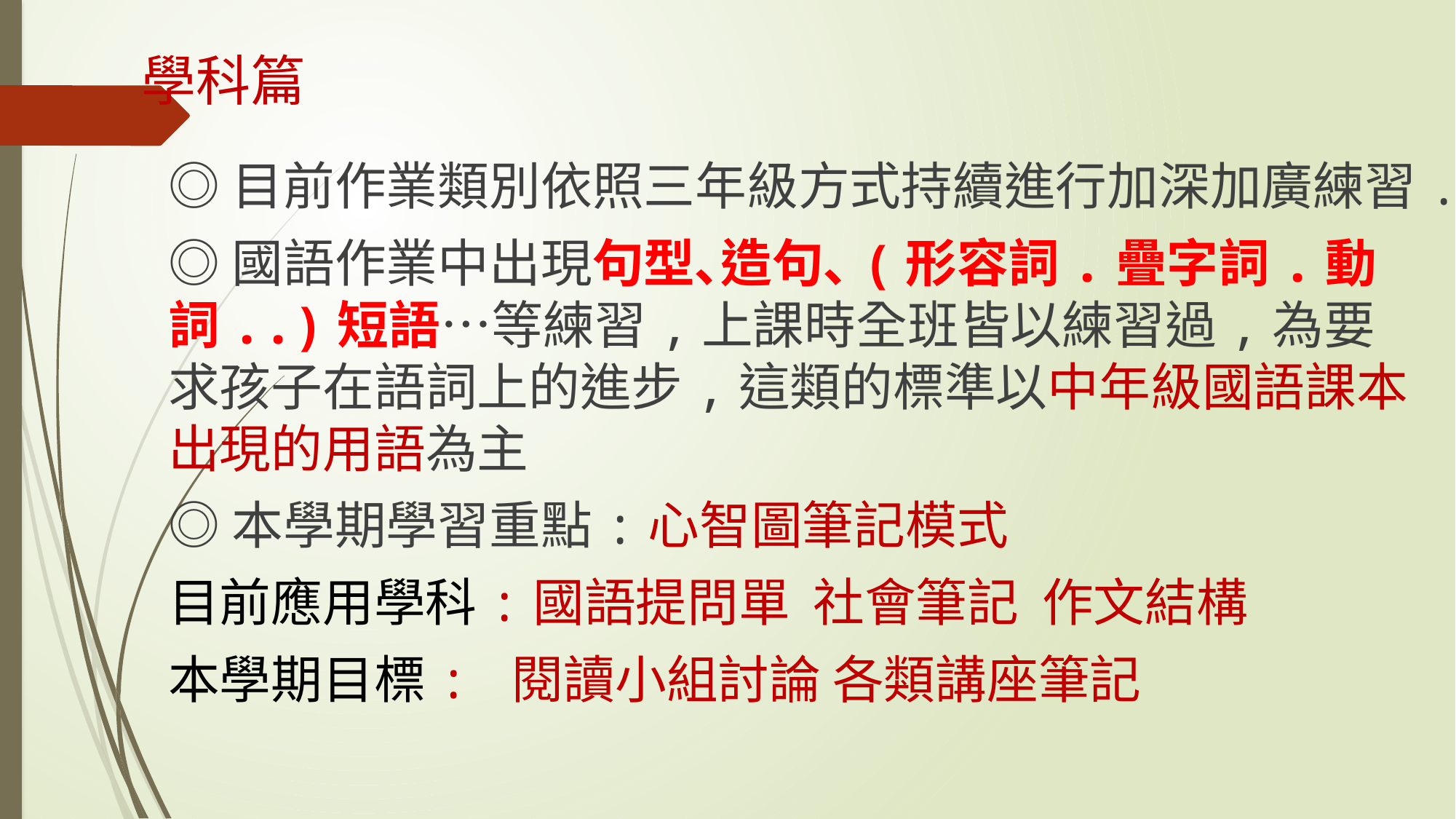

# 學科篇
◎目前作業類別依照三年級方式持續進行加深加廣練習.
◎國語作業中出現句型､造句､(形容詞.疊字詞.動詞..)短語…等練習,上課時全班皆以練習過,為要求孩子在語詞上的進步,這類的標準以中年級國語課本出現的用語為主
◎本學期學習重點:心智圖筆記模式
目前應用學科:國語提問單  社會筆記  作文結構
本學期目標: 閱讀小組討論 各類講座筆記